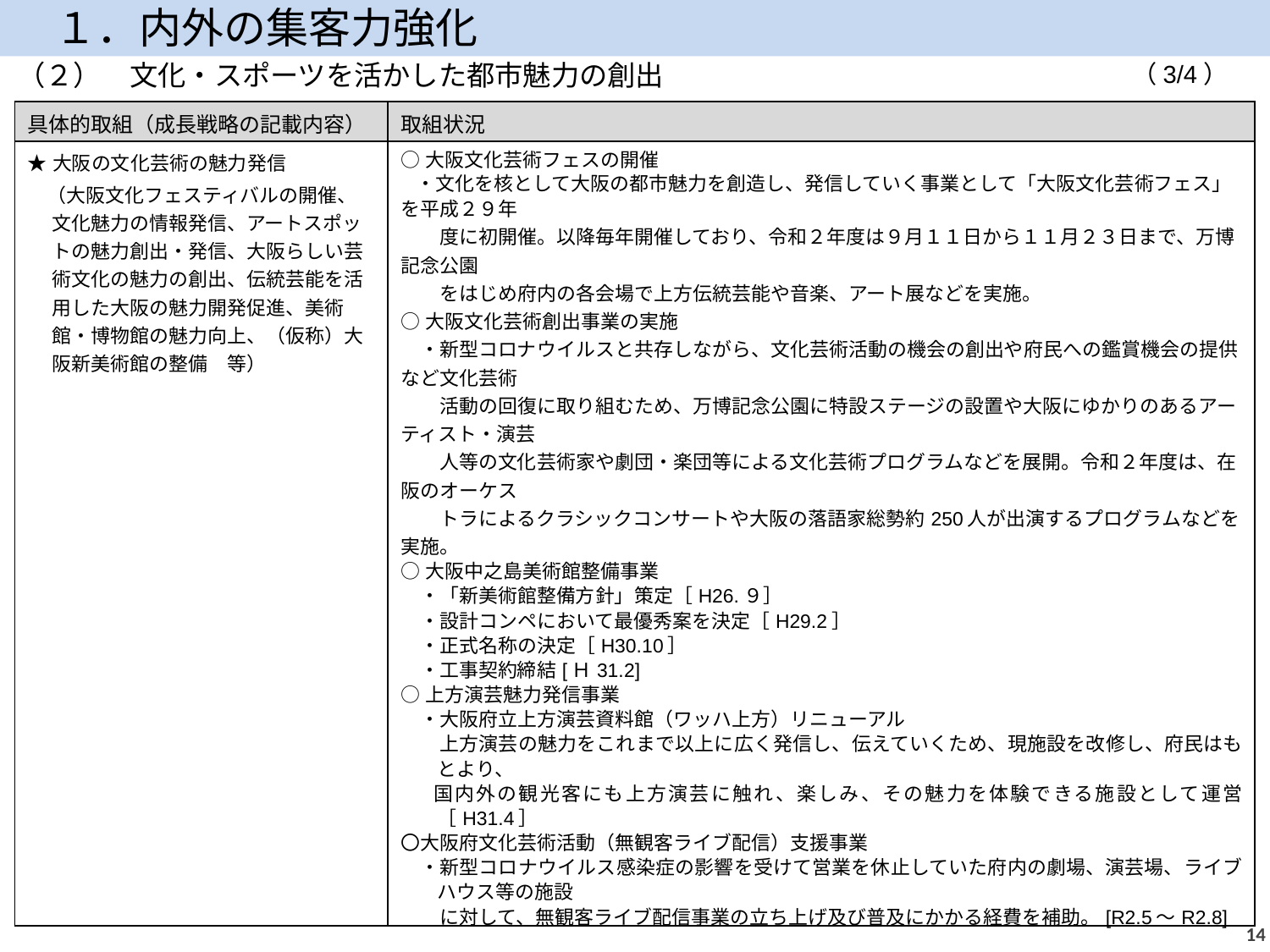

１．内外の集客力強化
（２）　文化・スポーツを活かした都市魅力の創出
（3/4）
| 具体的取組（成長戦略の記載内容） | 取組状況 |
| --- | --- |
| ★大阪の文化芸術の魅力発信 　（大阪文化フェスティバルの開催、文化魅力の情報発信、アートスポットの魅力創出・発信、大阪らしい芸術文化の魅力の創出、伝統芸能を活用した大阪の魅力開発促進、美術館・博物館の魅力向上、（仮称）大阪新美術館の整備　等） | ○大阪文化芸術フェスの開催 ・文化を核として大阪の都市魅力を創造し、発信していく事業として「大阪文化芸術フェス」を平成２９年　　 　　度に初開催。以降毎年開催しており、令和２年度は９月１１日から１１月２３日まで、万博記念公園 　　をはじめ府内の各会場で上方伝統芸能や音楽、アート展などを実施。 ○大阪文化芸術創出事業の実施 　・新型コロナウイルスと共存しながら、文化芸術活動の機会の創出や府民への鑑賞機会の提供など文化芸術 　　活動の回復に取り組むため、万博記念公園に特設ステージの設置や大阪にゆかりのあるアーティスト・演芸 　　人等の文化芸術家や劇団・楽団等による文化芸術プログラムなどを展開。令和２年度は、在阪のオーケス 　　トラによるクラシックコンサートや大阪の落語家総勢約250人が出演するプログラムなどを実施。 ○大阪中之島美術館整備事業 　・「新美術館整備方針」策定［H26.９］ 　・設計コンペにおいて最優秀案を決定［H29.2］ 　・正式名称の決定［H30.10］ 　・工事契約締結[Ｈ31.2] ○上方演芸魅力発信事業 　・大阪府立上方演芸資料館（ワッハ上方）リニューアル 　　上方演芸の魅力をこれまで以上に広く発信し、伝えていくため、現施設を改修し、府民はもとより、 国内外の観光客にも上方演芸に触れ、楽しみ、その魅力を体験できる施設として運営［H31.4］ 〇大阪府文化芸術活動（無観客ライブ配信）支援事業 　・新型コロナウイルス感染症の影響を受けて営業を休止していた府内の劇場、演芸場、ライブハウス等の施設 　　に対して、無観客ライブ配信事業の立ち上げ及び普及にかかる経費を補助。[R2.5～R2.8] |

14